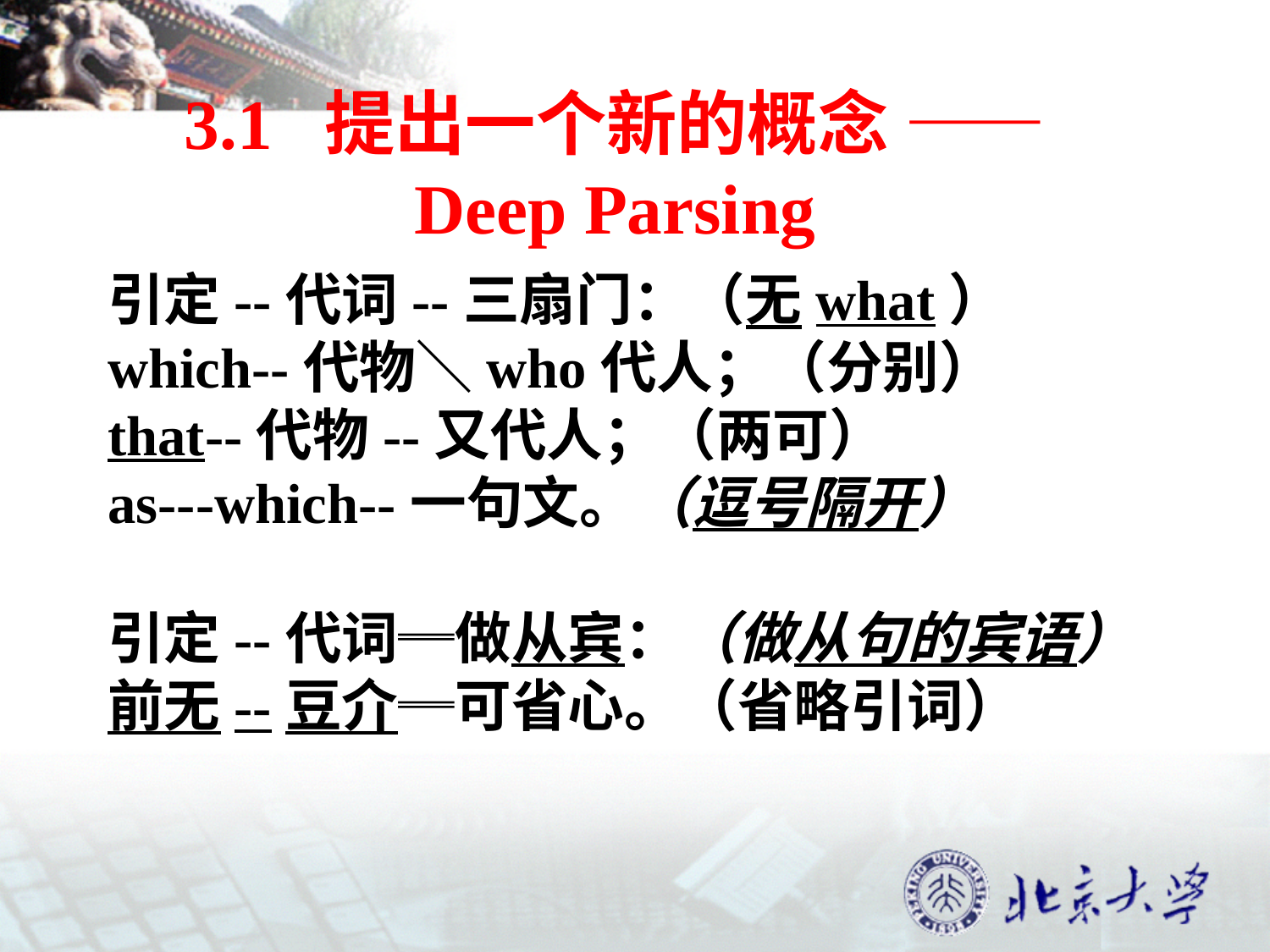

3.1  提出一个新的概念 —— Deep Parsing
引定--代词--三扇门：（无what）
which--代物＼who代人；（分别）
that--代物--又代人；（两可）
as---which--一句文。（逗号隔开）

引定--代词═做从宾：（做从句的宾语）
前无--豆介═可省心。（省略引词）